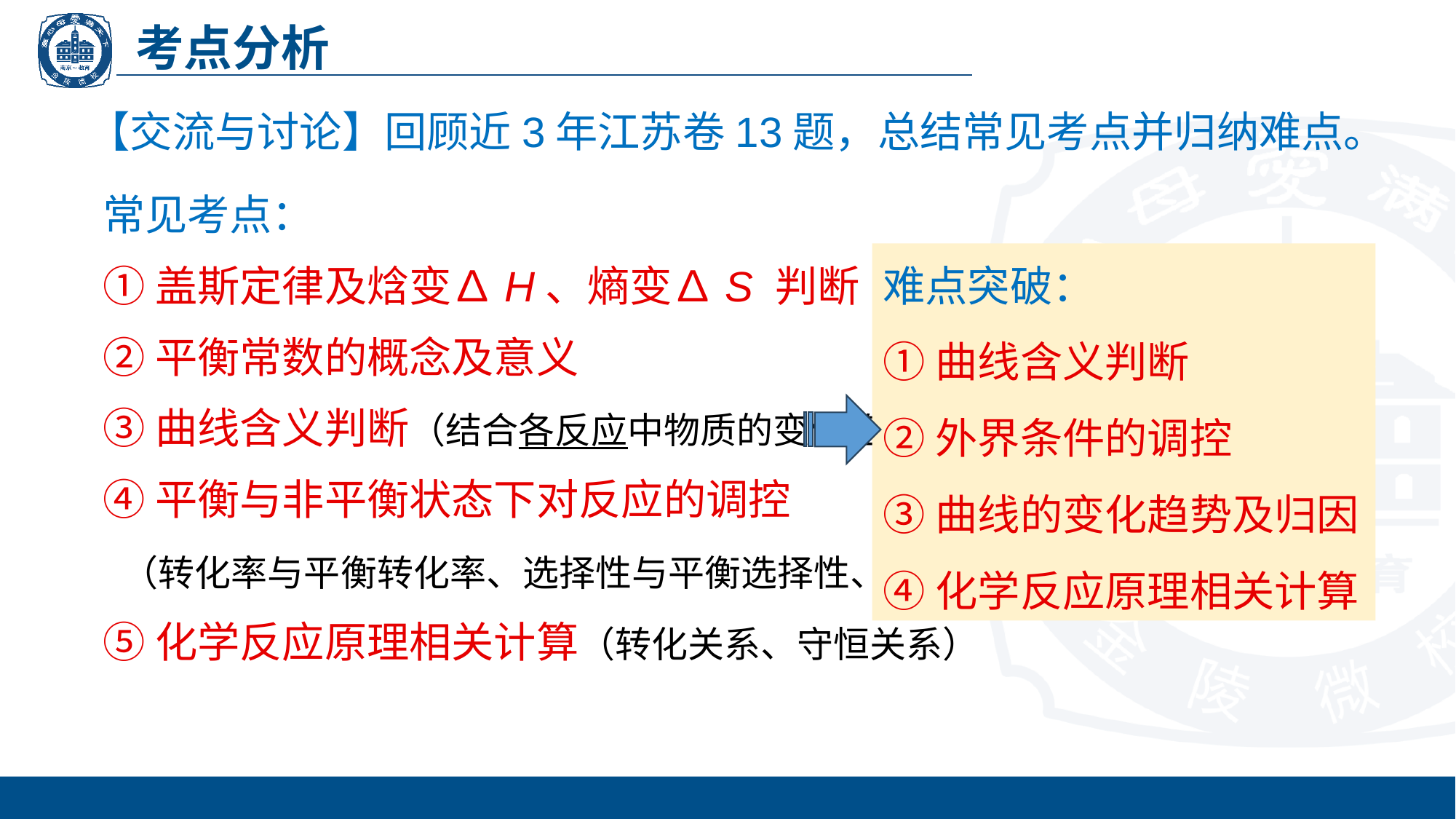

考点分析
【交流与讨论】回顾近3年江苏卷13题，总结常见考点并归纳难点。
常见考点：
①盖斯定律及焓变∆H、熵变∆S 判断
②平衡常数的概念及意义
③曲线含义判断（结合各反应中物质的变化趋势）
④平衡与非平衡状态下对反应的调控
 （转化率与平衡转化率、选择性与平衡选择性、产率与平衡产率）
⑤化学反应原理相关计算（转化关系、守恒关系）
难点突破：
①曲线含义判断
②外界条件的调控
③曲线的变化趋势及归因
④化学反应原理相关计算